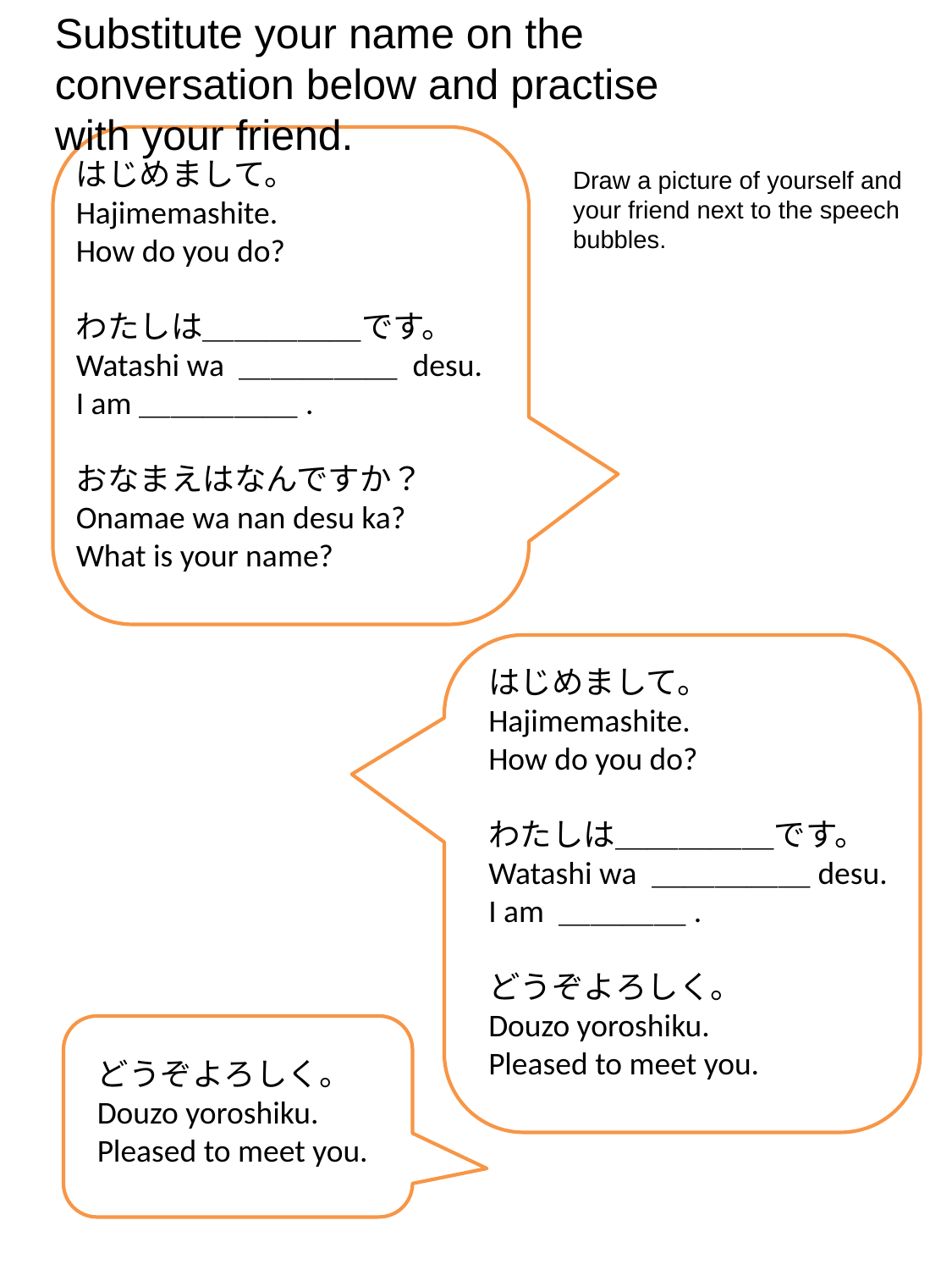

Substitute your name on the conversation below and practise with your friend.

はじめまして。
Hajimemashite.
How do you do?

わたしは＿＿＿＿＿です。
Watashi wa ＿＿＿＿＿ desu.
I am＿＿＿＿＿.

おなまえはなんですか？
Onamae wa nan desu ka?
What is your name?
Draw a picture of yourself and your friend next to the speech bubbles.

はじめまして。
Hajimemashite.
How do you do?

わたしは＿＿＿＿＿です。
Watashi wa ＿＿＿＿＿desu.
I am ＿＿＿＿.

どうぞよろしく。
Douzo yoroshiku.
Pleased to meet you.

どうぞよろしく。
Douzo yoroshiku.
Pleased to meet you.